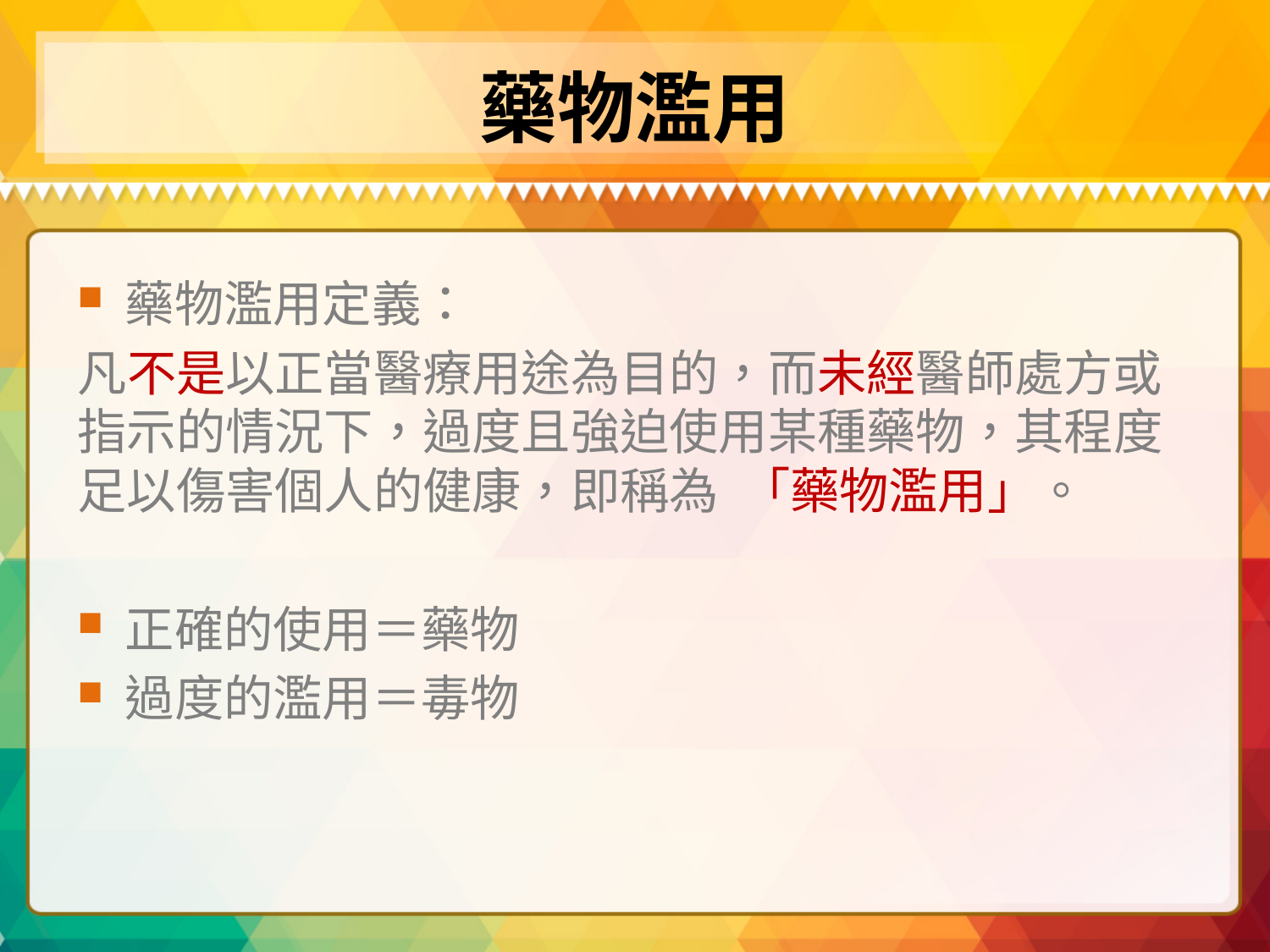

# 藥物濫用
藥物濫用定義：
凡不是以正當醫療用途為目的，而未經醫師處方或指示的情況下，過度且強迫使用某種藥物，其程度足以傷害個人的健康，即稱為  「藥物濫用」。

正確的使用＝藥物
過度的濫用＝毒物